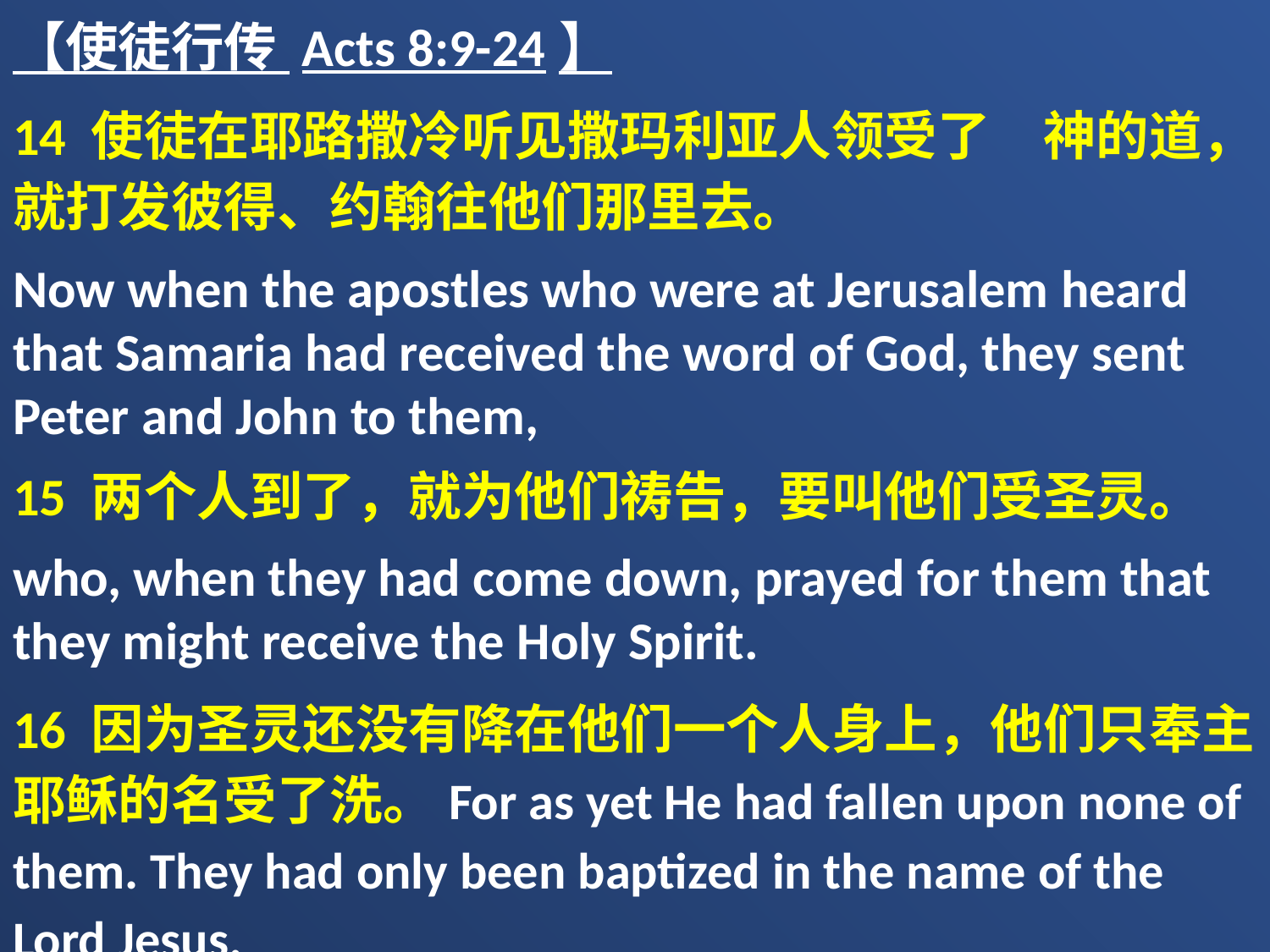

【使徒行传 Acts 8:9-24】
14 使徒在耶路撒冷听见撒玛利亚人领受了　神的道，就打发彼得、约翰往他们那里去。
Now when the apostles who were at Jerusalem heard that Samaria had received the word of God, they sent Peter and John to them,
15 两个人到了，就为他们祷告，要叫他们受圣灵。
who, when they had come down, prayed for them that they might receive the Holy Spirit.
16 因为圣灵还没有降在他们一个人身上，他们只奉主耶稣的名受了洗。For as yet He had fallen upon none of them. They had only been baptized in the name of the Lord Jesus.